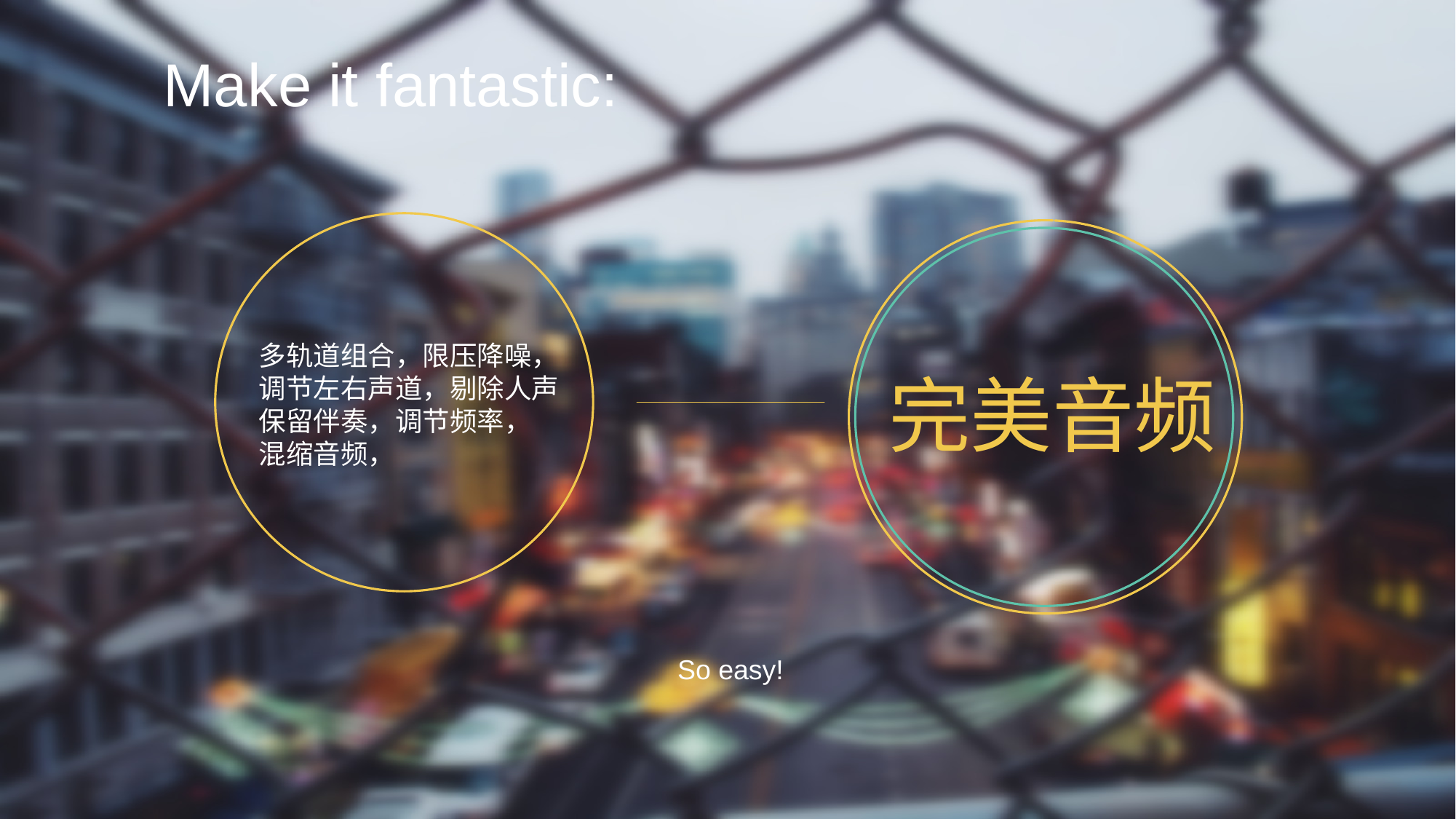

Make it fantastic:

多轨道组合，限压降噪，调节左右声道，剔除人声保留伴奏，调节频率， 混缩音频，
完美音频
So easy!